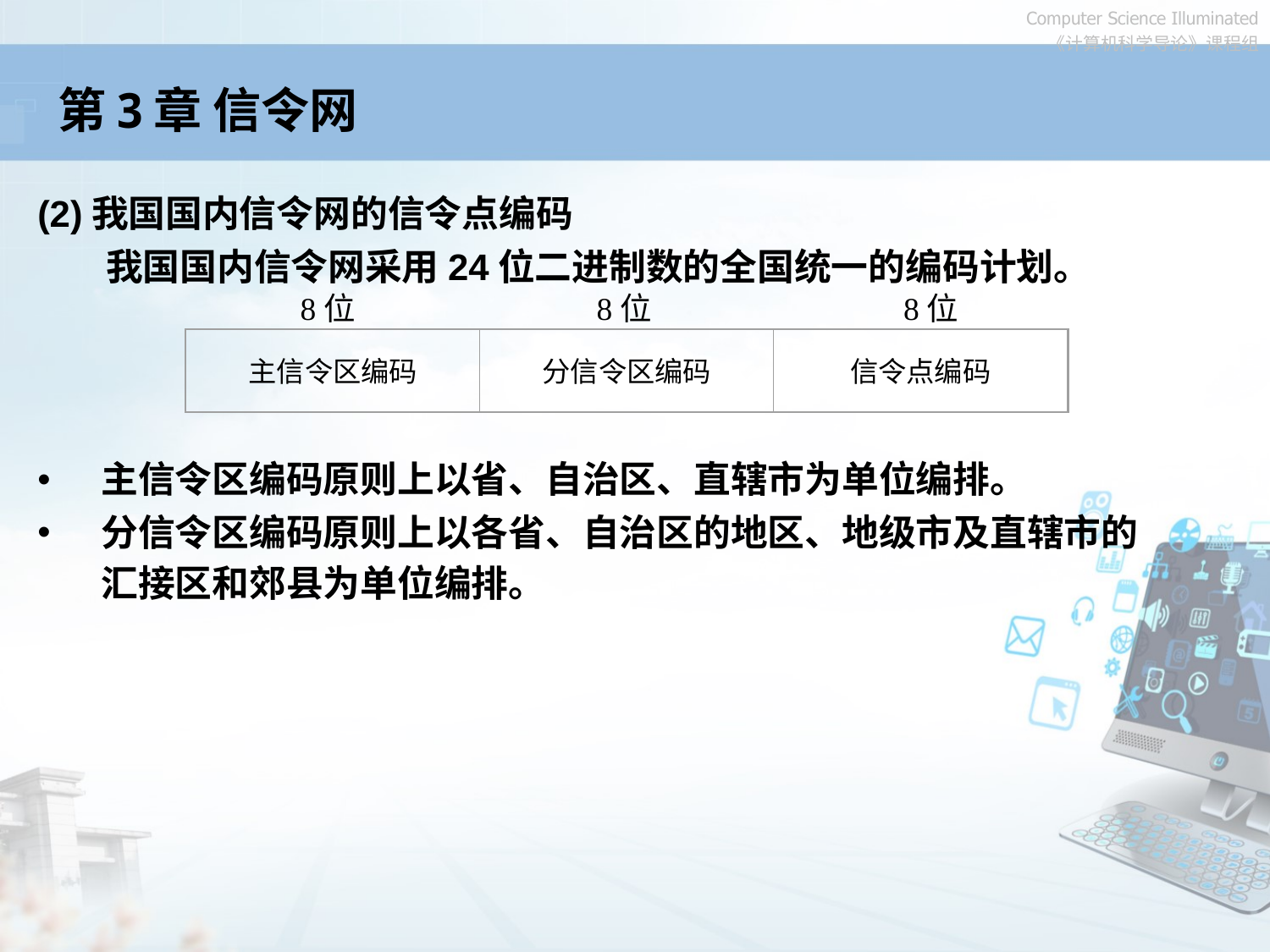

# 第3章 信令网
(2)我国国内信令网的信令点编码
       我国国内信令网采用24位二进制数的全国统一的编码计划。

主信令区编码原则上以省、自治区、直辖市为单位编排。
分信令区编码原则上以各省、自治区的地区、地级市及直辖市的汇接区和郊县为单位编排。
8位
8位
8位

主信令区编码

分信令区编码

信令点编码